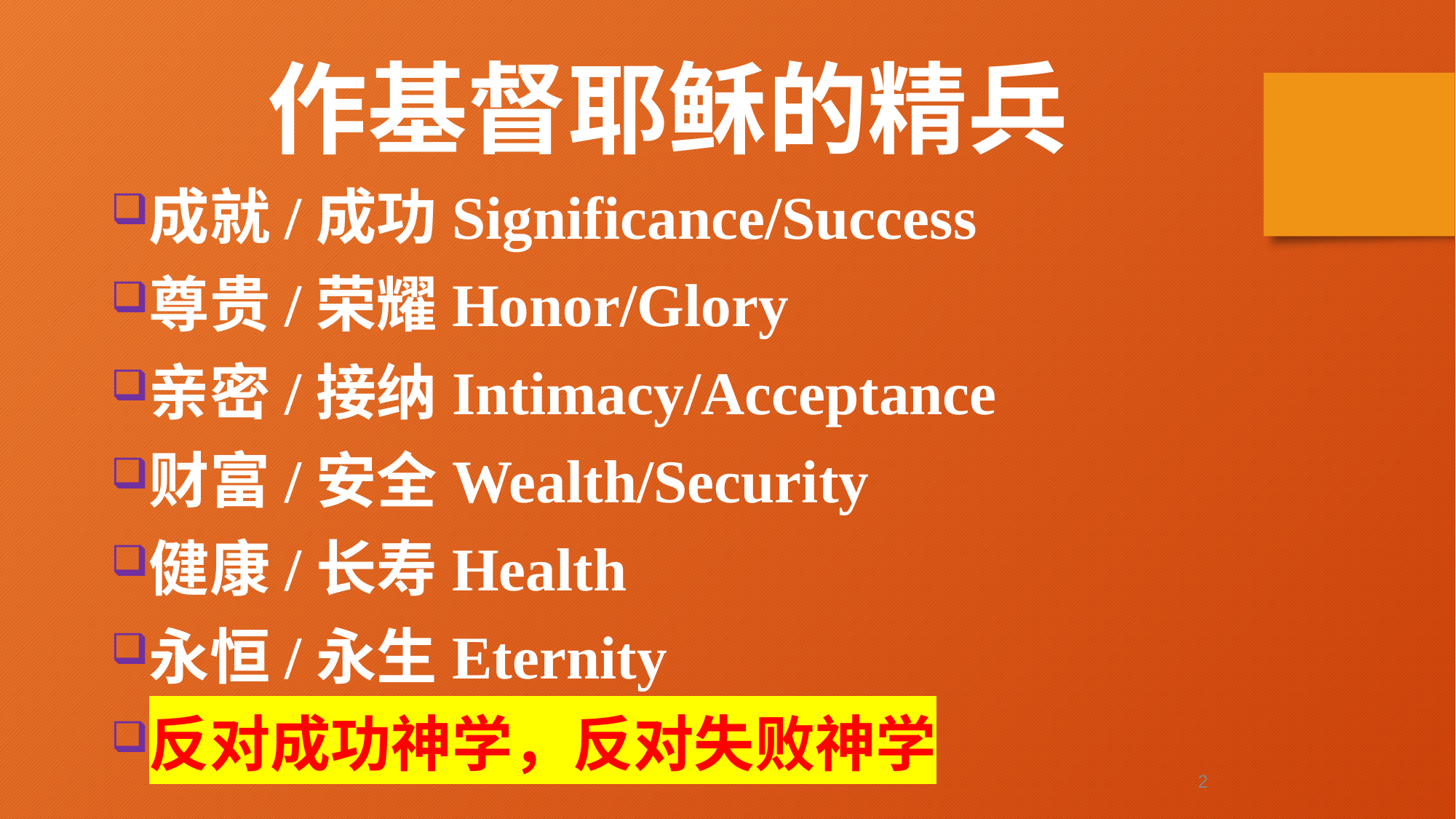

作基督耶稣的精兵
成就/成功Significance/Success
尊贵/荣耀Honor/Glory
亲密/接纳Intimacy/Acceptance
财富/安全Wealth/Security
健康/长寿Health
永恒/永生Eternity
反对成功神学，反对失败神学
2